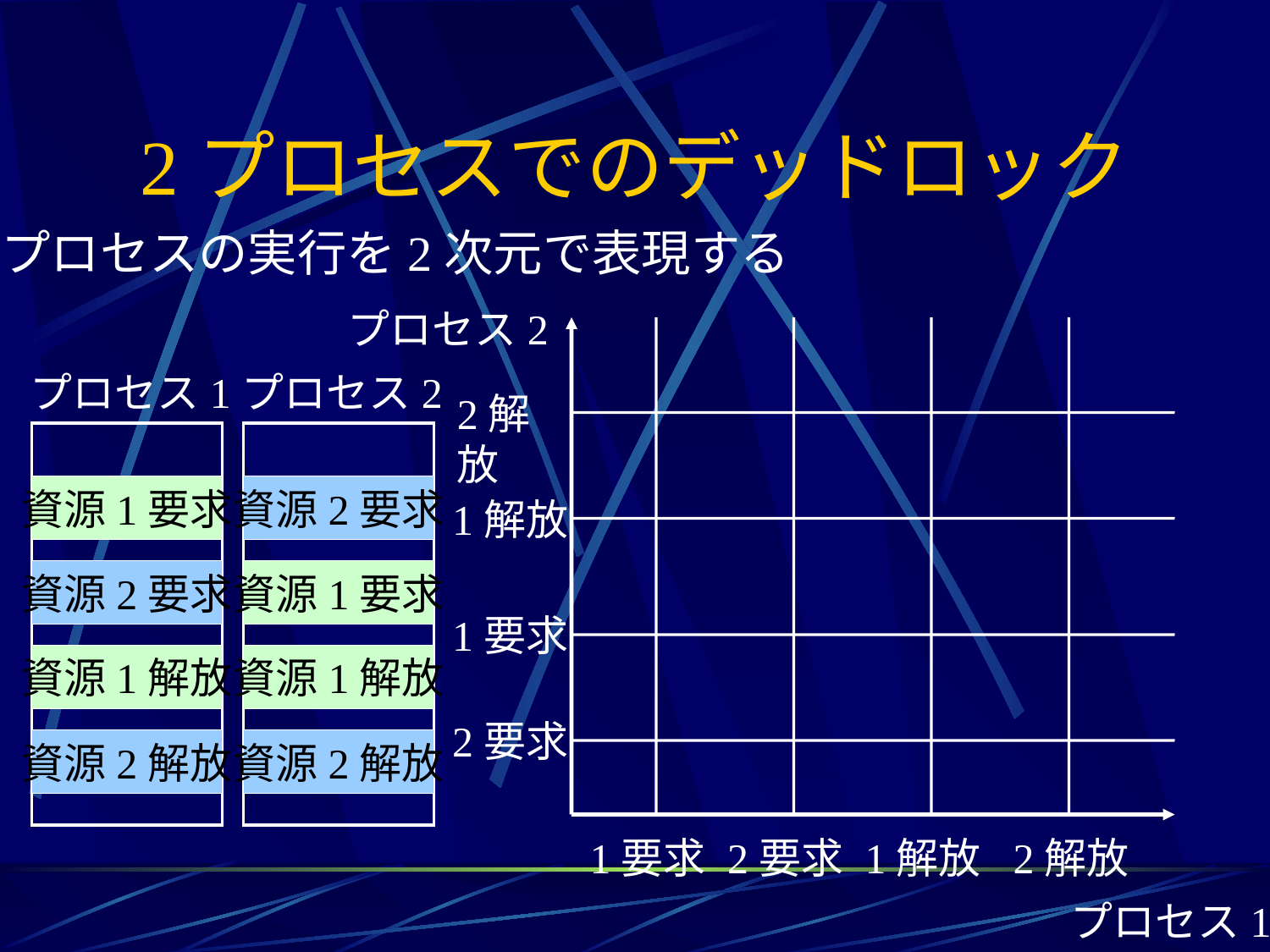

# 2プロセスでのデッドロック
プロセスの実行を2次元で表現する
プロセス2

1要求

2要求

1解放

2解放
プロセス1
プロセス2
2解放

資源1要求
資源2要求
資源2要求
資源1要求
資源1解放
資源1解放
資源2解放
資源2解放
1解放

1要求

2要求

プロセス1